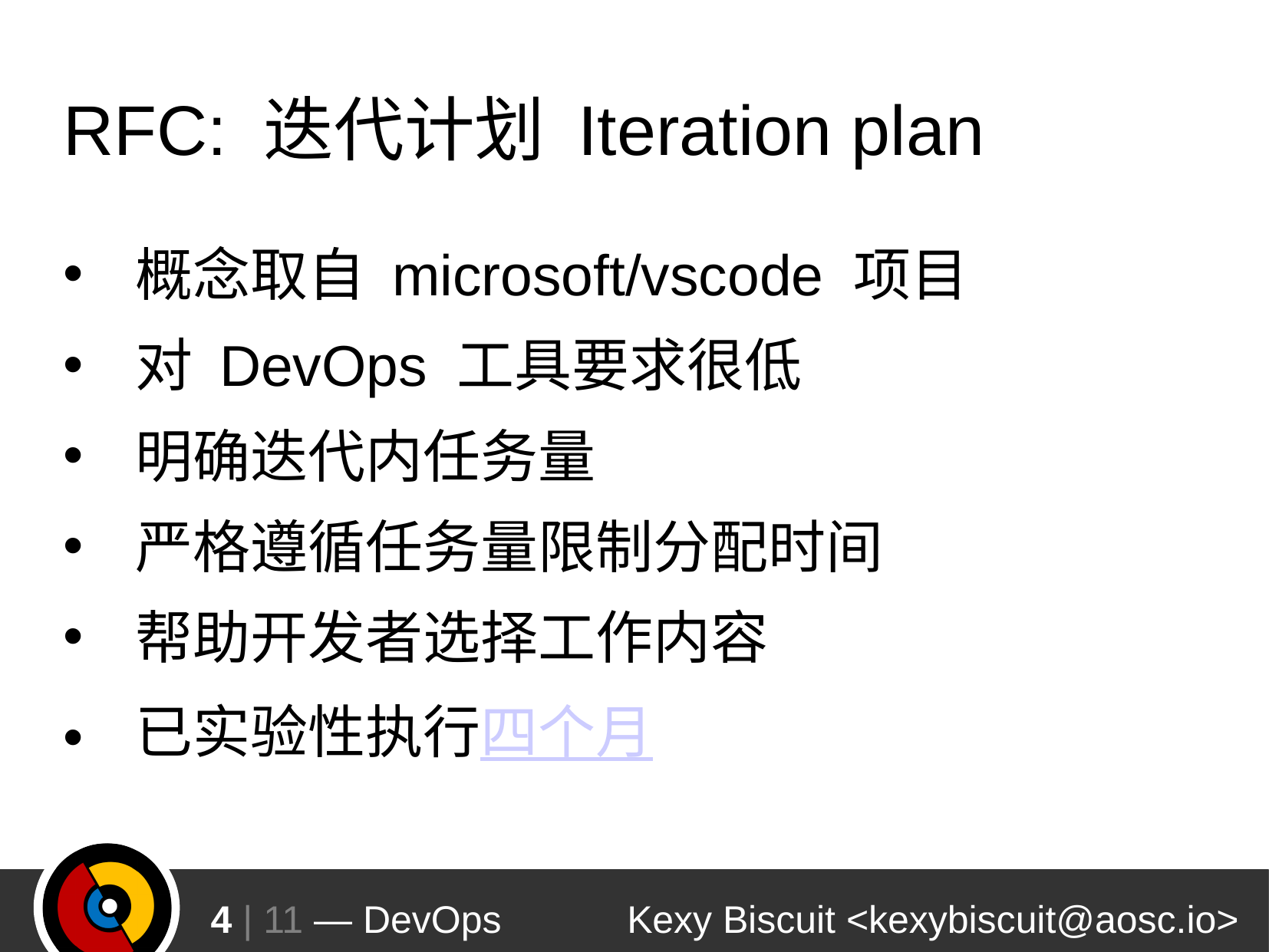

# RFC: 迭代计划 Iteration plan
概念取自 microsoft/vscode 项目
对 DevOps 工具要求很低
明确迭代内任务量
严格遵循任务量限制分配时间
帮助开发者选择工作内容
已实验性执行四个月